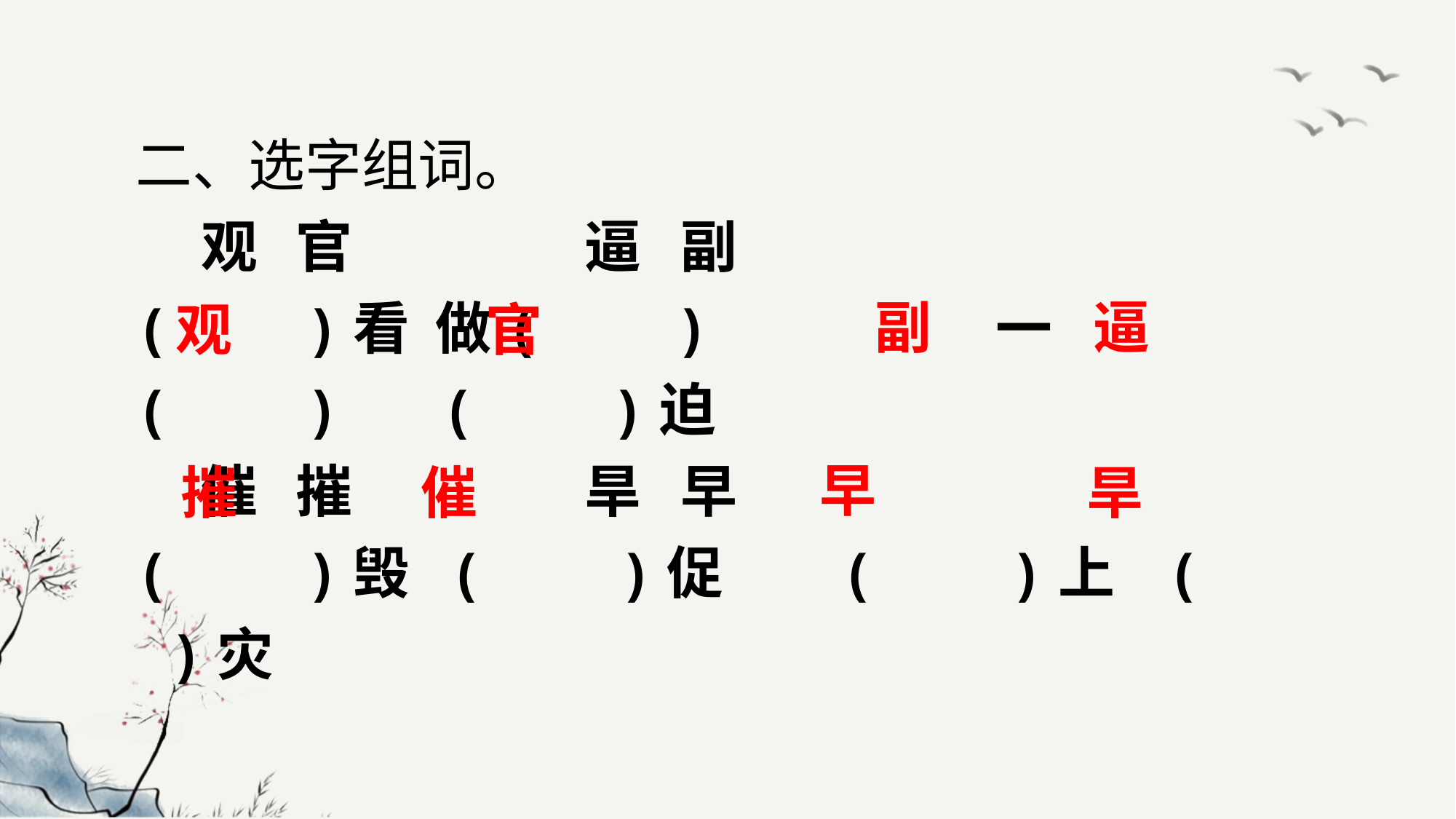

二、选字组词。
    观   官                  逼   副
(    )看  做(    )        一(    )   (    )迫
    催   摧                  旱   早
(    )毁  (    )促        (    )上   (    )灾
副
逼
观
官
早
催
摧
旱